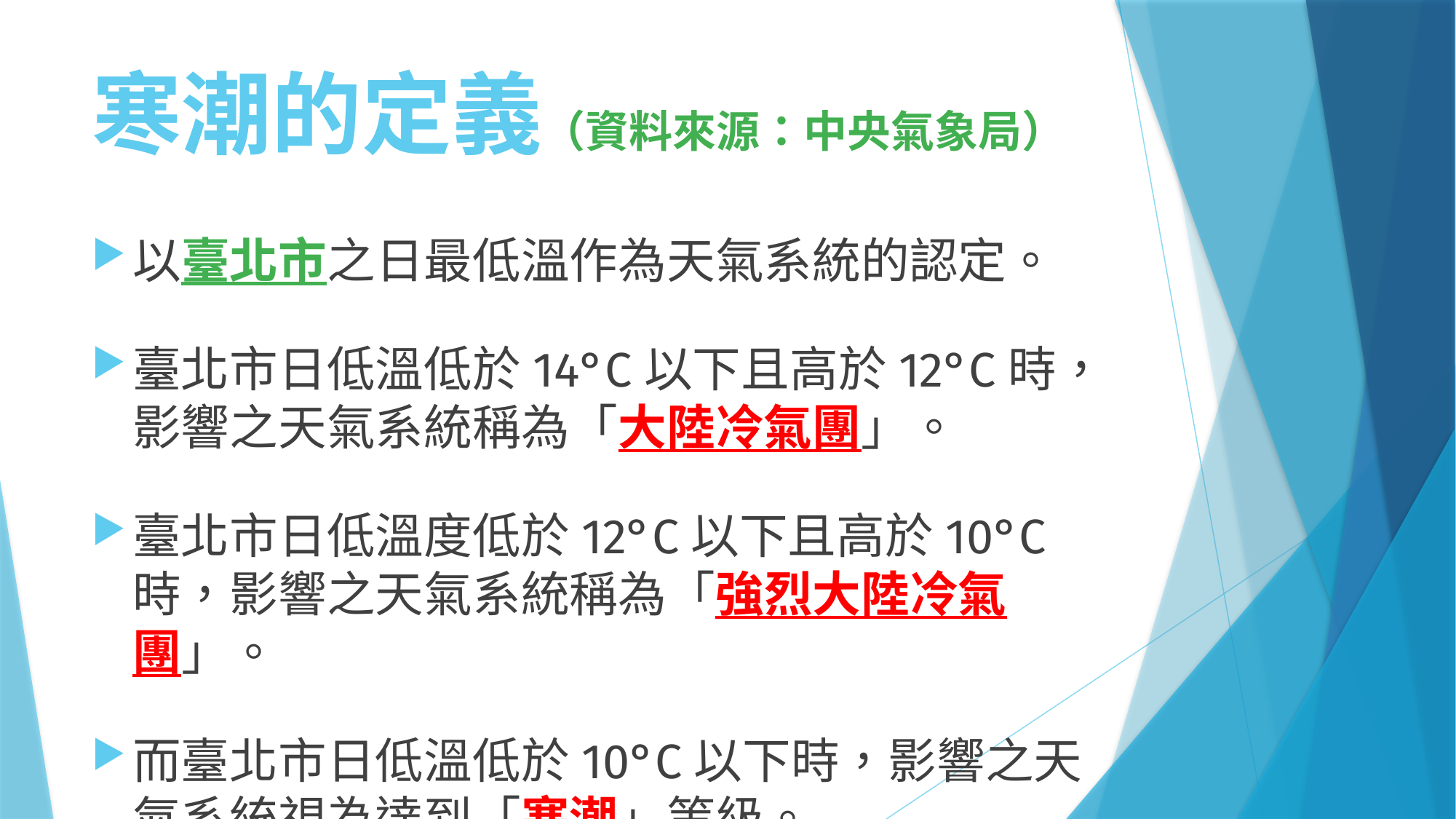

# 寒潮的定義（資料來源：中央氣象局）
以臺北市之日最低溫作為天氣系統的認定。

臺北市日低溫低於14°C以下且高於12°C時，影響之天氣系統稱為「大陸冷氣團」。

臺北市日低溫度低於12°C以下且高於10°C時，影響之天氣系統稱為「強烈大陸冷氣團」。

而臺北市日低溫低於10°C以下時，影響之天氣系統視為達到「寒潮」等級。